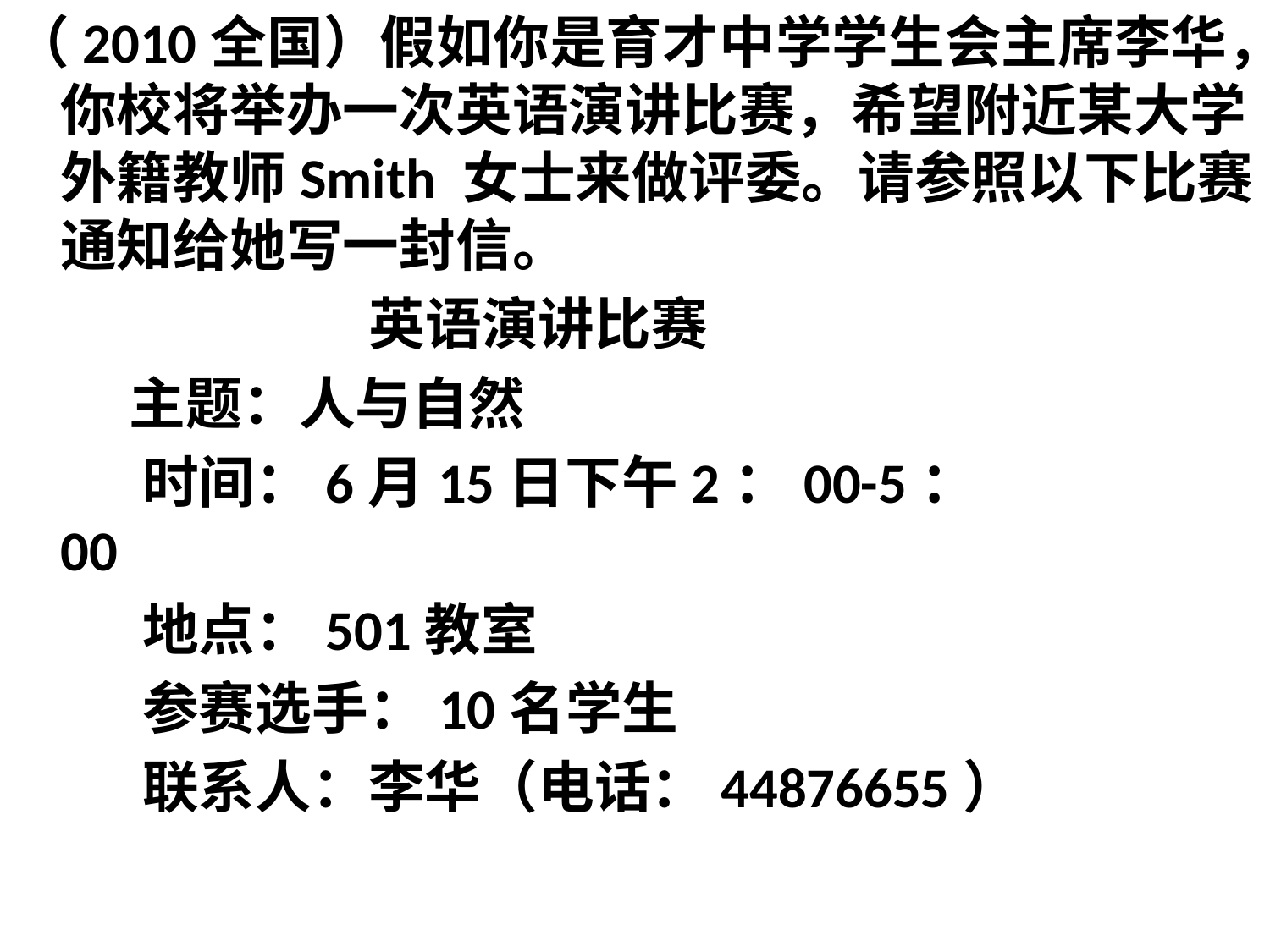

（2010全国）假如你是育才中学学生会主席李华，你校将举办一次英语演讲比赛，希望附近某大学外籍教师Smith 女士来做评委。请参照以下比赛通知给她写一封信。
 英语演讲比赛
        主题：人与自然
         时间：6月15日下午2：00-5：00
         地点：501教室
         参赛选手：10名学生
         联系人：李华（电话：44876655）